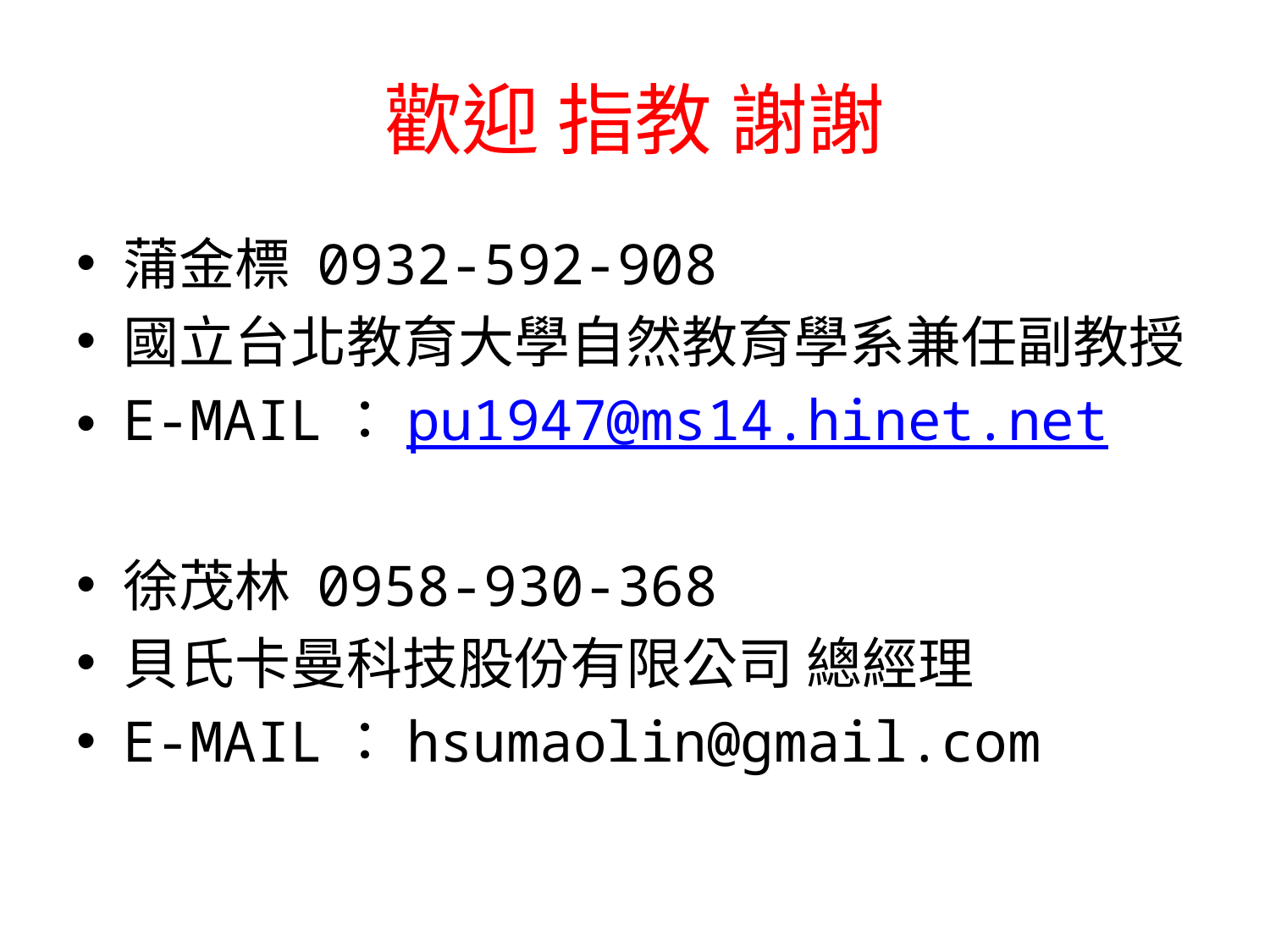

# 歡迎 指教 謝謝
蒲金標 0932-592-908
國立台北教育大學自然教育學系兼任副教授
E-MAIL：pu1947@ms14.hinet.net

徐茂林 0958-930-368
貝氏卡曼科技股份有限公司 總經理
E-MAIL：hsumaolin@gmail.com